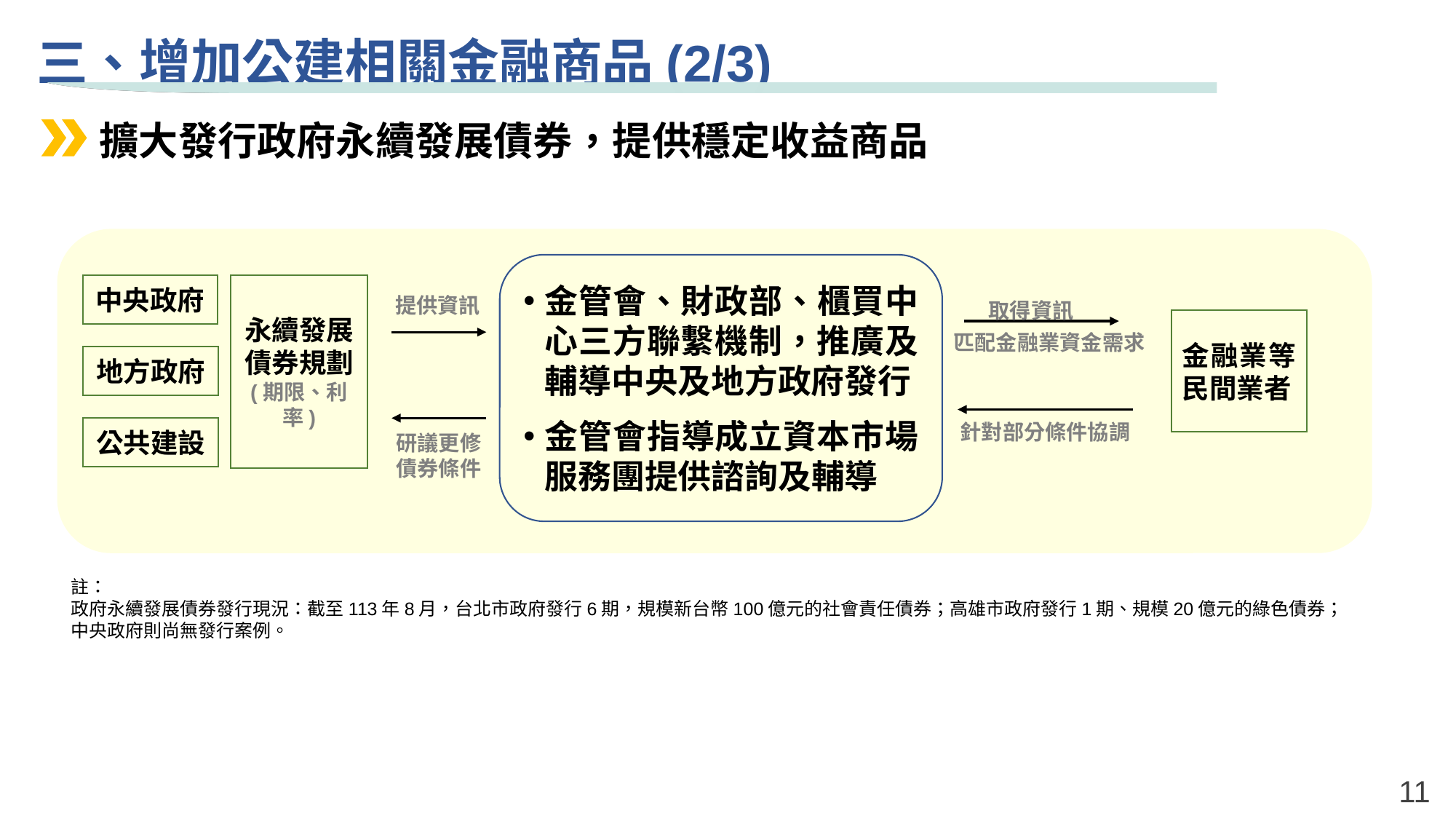

三、增加公建相關金融商品(2/3)

擴大發行政府永續發展債券，提供穩定收益商品

金管會、財政部、櫃買中心三方聯繫機制，推廣及輔導中央及地方政府發行
金管會指導成立資本市場服務團提供諮詢及輔導
取得資訊
永續發展債券規劃
(期限、利率)
中央政府
提供資訊
金融業等民間業者
匹配金融業資金需求
地方政府
針對部分條件協調
公共建設
研議更修
債券條件
註：
政府永續發展債券發行現況：截至113年8月，台北市政府發行6期，規模新台幣100億元的社會責任債券；高雄市政府發行1期、規模20億元的綠色債券；
中央政府則尚無發行案例。
11